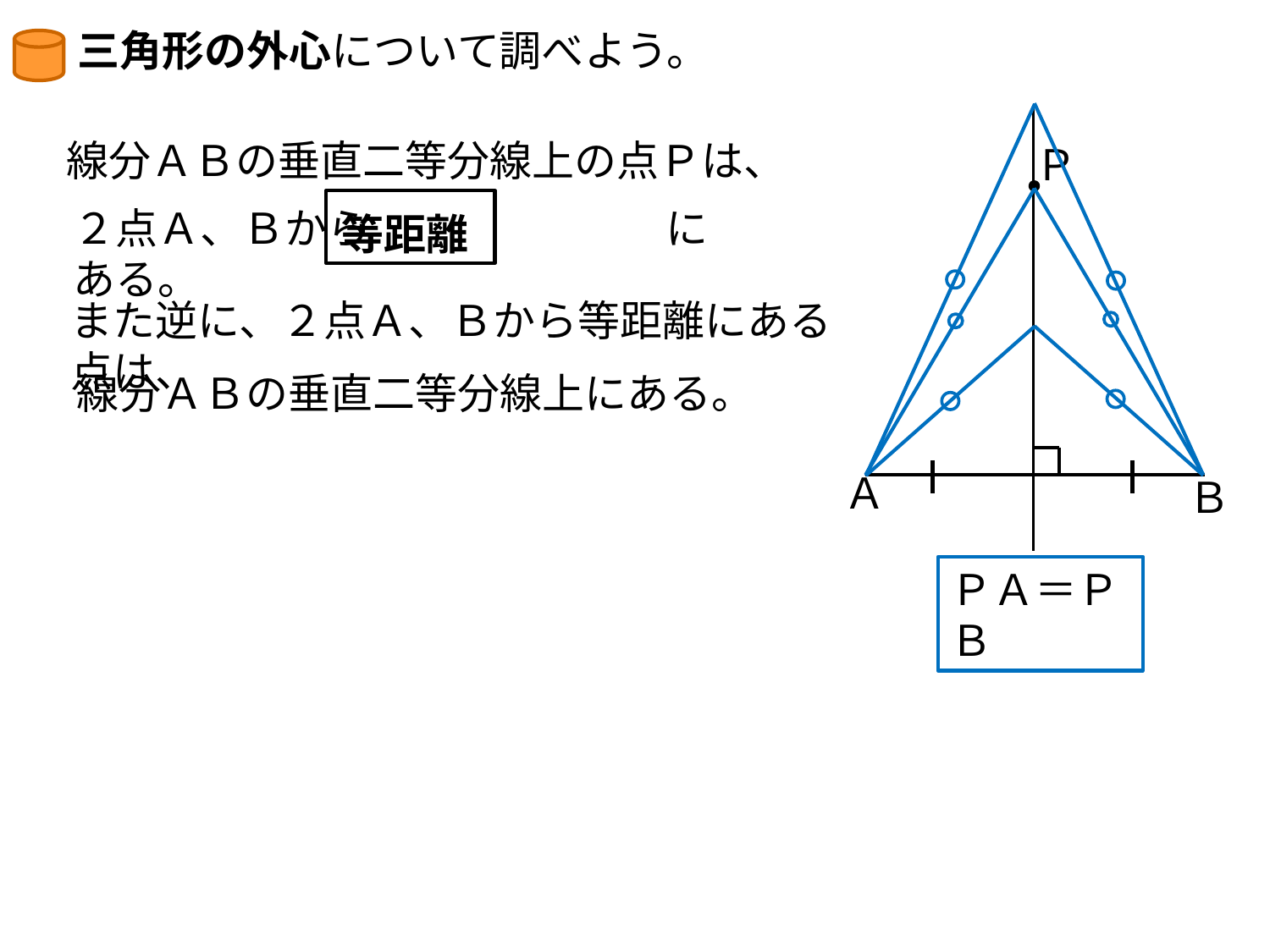

三角形の外心について調べよう。

線分ＡＢの垂直二等分線上の点Ｐは、
Ｐ

２点Ａ、Ｂから　　　　　　　にある。
等距離

また逆に、２点Ａ、Ｂから等距離にある点は、

線分ＡＢの垂直二等分線上にある。

Ａ
Ｂ
ＰＡ＝ＰＢ